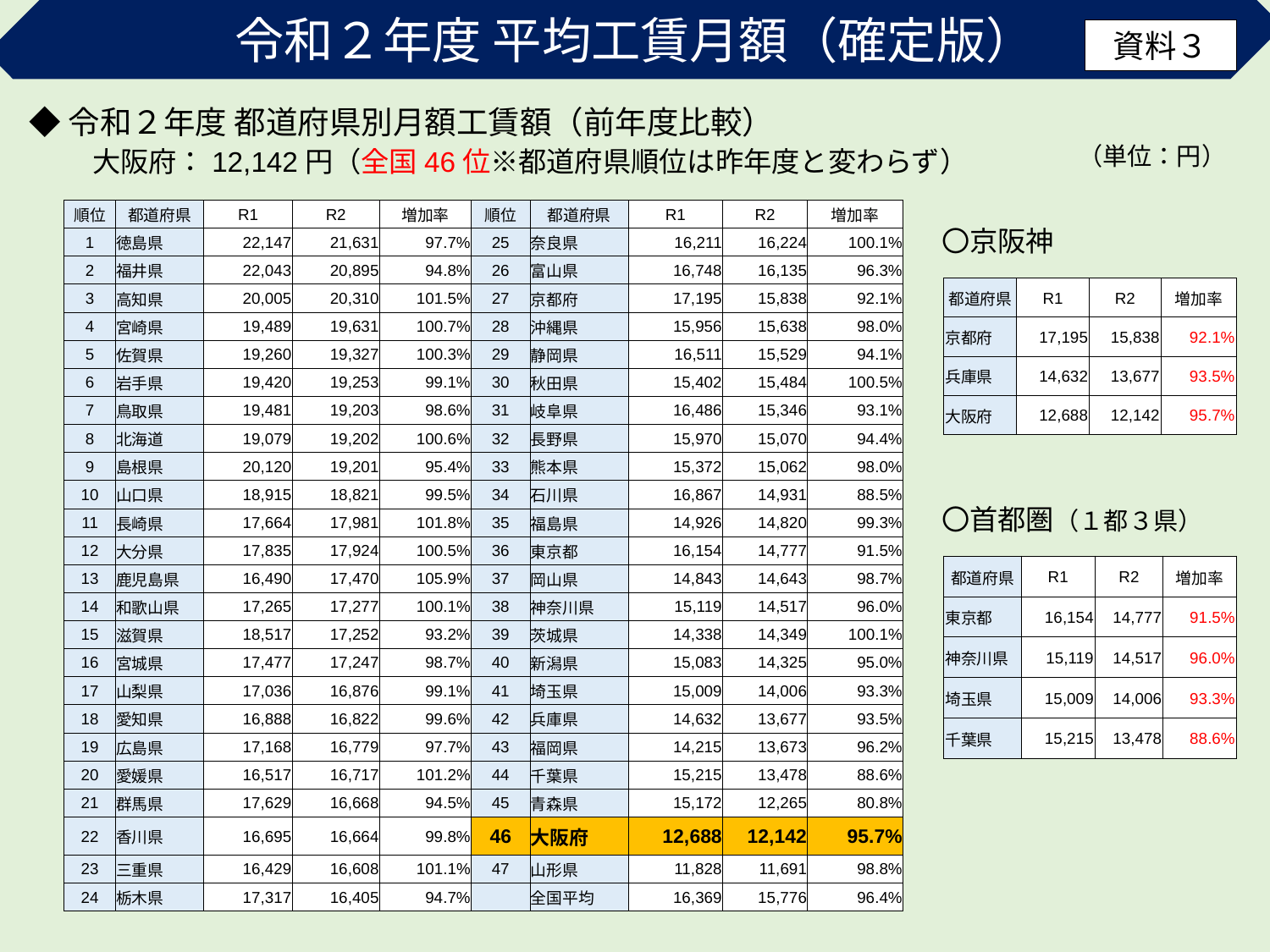

令和２年度 平均工賃月額（確定版）
資料３
◆令和２年度 都道府県別月額工賃額（前年度比較）
　　大阪府：12,142円（全国46位※都道府県順位は昨年度と変わらず）

（単位：円）
| 順位 | 都道府県 | R1 | R2 | 増加率 | 順位 | 都道府県 | R1 | R2 | 増加率 |
| --- | --- | --- | --- | --- | --- | --- | --- | --- | --- |
| 1 | 徳島県 | 22,147 | 21,631 | 97.7% | 25 | 奈良県 | 16,211 | 16,224 | 100.1% |
| 2 | 福井県 | 22,043 | 20,895 | 94.8% | 26 | 富山県 | 16,748 | 16,135 | 96.3% |
| 3 | 高知県 | 20,005 | 20,310 | 101.5% | 27 | 京都府 | 17,195 | 15,838 | 92.1% |
| 4 | 宮崎県 | 19,489 | 19,631 | 100.7% | 28 | 沖縄県 | 15,956 | 15,638 | 98.0% |
| 5 | 佐賀県 | 19,260 | 19,327 | 100.3% | 29 | 静岡県 | 16,511 | 15,529 | 94.1% |
| 6 | 岩手県 | 19,420 | 19,253 | 99.1% | 30 | 秋田県 | 15,402 | 15,484 | 100.5% |
| 7 | 鳥取県 | 19,481 | 19,203 | 98.6% | 31 | 岐阜県 | 16,486 | 15,346 | 93.1% |
| 8 | 北海道 | 19,079 | 19,202 | 100.6% | 32 | 長野県 | 15,970 | 15,070 | 94.4% |
| 9 | 島根県 | 20,120 | 19,201 | 95.4% | 33 | 熊本県 | 15,372 | 15,062 | 98.0% |
| 10 | 山口県 | 18,915 | 18,821 | 99.5% | 34 | 石川県 | 16,867 | 14,931 | 88.5% |
| 11 | 長崎県 | 17,664 | 17,981 | 101.8% | 35 | 福島県 | 14,926 | 14,820 | 99.3% |
| 12 | 大分県 | 17,835 | 17,924 | 100.5% | 36 | 東京都 | 16,154 | 14,777 | 91.5% |
| 13 | 鹿児島県 | 16,490 | 17,470 | 105.9% | 37 | 岡山県 | 14,843 | 14,643 | 98.7% |
| 14 | 和歌山県 | 17,265 | 17,277 | 100.1% | 38 | 神奈川県 | 15,119 | 14,517 | 96.0% |
| 15 | 滋賀県 | 18,517 | 17,252 | 93.2% | 39 | 茨城県 | 14,338 | 14,349 | 100.1% |
| 16 | 宮城県 | 17,477 | 17,247 | 98.7% | 40 | 新潟県 | 15,083 | 14,325 | 95.0% |
| 17 | 山梨県 | 17,036 | 16,876 | 99.1% | 41 | 埼玉県 | 15,009 | 14,006 | 93.3% |
| 18 | 愛知県 | 16,888 | 16,822 | 99.6% | 42 | 兵庫県 | 14,632 | 13,677 | 93.5% |
| 19 | 広島県 | 17,168 | 16,779 | 97.7% | 43 | 福岡県 | 14,215 | 13,673 | 96.2% |
| 20 | 愛媛県 | 16,517 | 16,717 | 101.2% | 44 | 千葉県 | 15,215 | 13,478 | 88.6% |
| 21 | 群馬県 | 17,629 | 16,668 | 94.5% | 45 | 青森県 | 15,172 | 12,265 | 80.8% |
| 22 | 香川県 | 16,695 | 16,664 | 99.8% | 46 | 大阪府 | 12,688 | 12,142 | 95.7% |
| 23 | 三重県 | 16,429 | 16,608 | 101.1% | 47 | 山形県 | 11,828 | 11,691 | 98.8% |
| 24 | 栃木県 | 17,317 | 16,405 | 94.7% |  | 全国平均 | 16,369 | 15,776 | 96.4% |
〇京阪神
| 都道府県 | R1 | R2 | 増加率 |
| --- | --- | --- | --- |
| 京都府 | 17,195 | 15,838 | 92.1% |
| 兵庫県 | 14,632 | 13,677 | 93.5% |
| 大阪府 | 12,688 | 12,142 | 95.7% |
〇首都圏（１都３県）
| 都道府県 | R1 | R2 | 増加率 |
| --- | --- | --- | --- |
| 東京都 | 16,154 | 14,777 | 91.5% |
| 神奈川県 | 15,119 | 14,517 | 96.0% |
| 埼玉県 | 15,009 | 14,006 | 93.3% |
| 千葉県 | 15,215 | 13,478 | 88.6% |